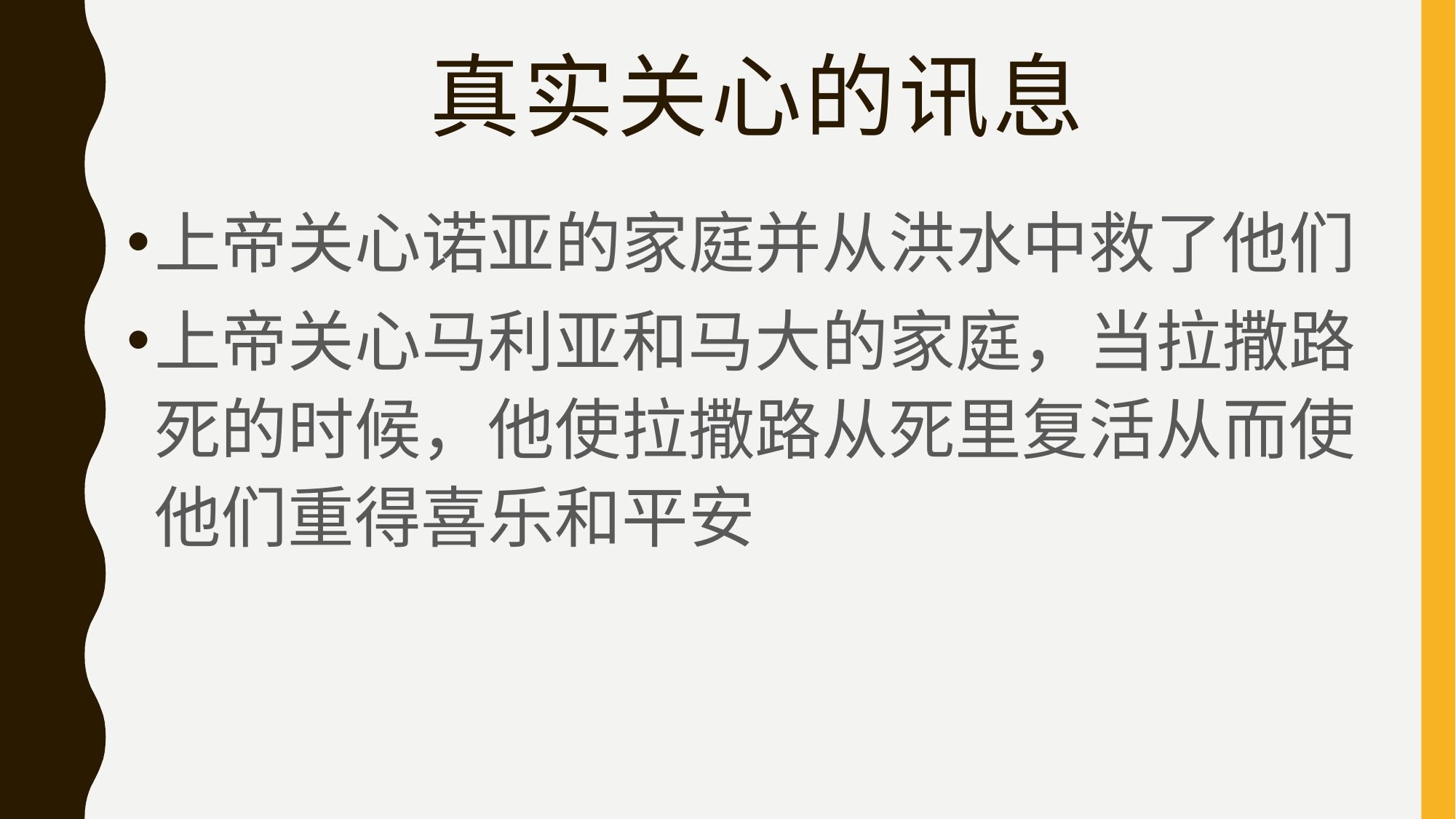

# 真实关心的讯息
上帝关心诺亚的家庭并从洪水中救了他们
上帝关心马利亚和马大的家庭，当拉撒路死的时候，他使拉撒路从死里复活从而使他们重得喜乐和平安